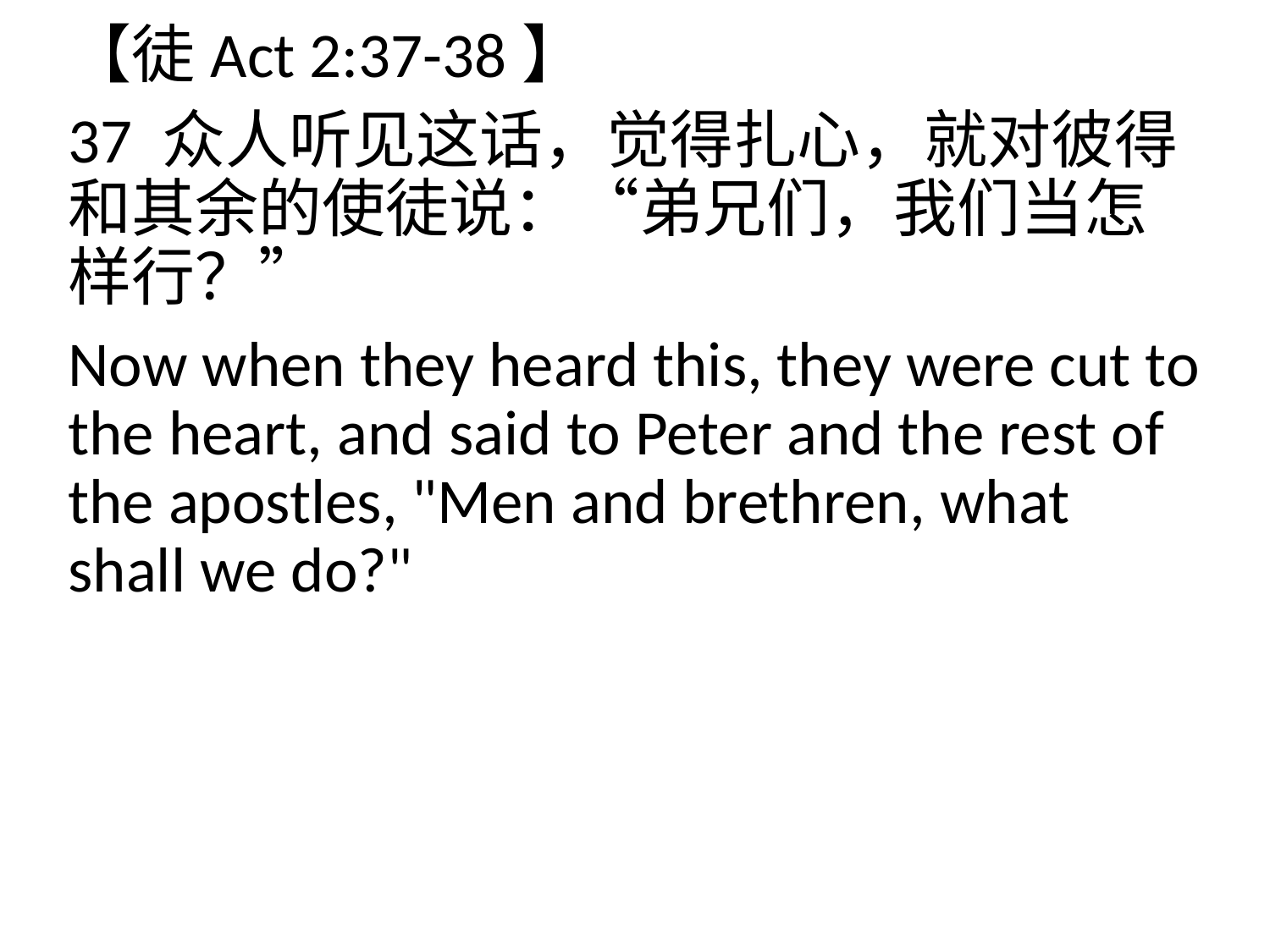

【徒Act 2:37-38】
37 众人听见这话，觉得扎心，就对彼得和其余的使徒说：“弟兄们，我们当怎样行？”
Now when they heard this, they were cut to the heart, and said to Peter and the rest of the apostles, "Men and brethren, what shall we do?"